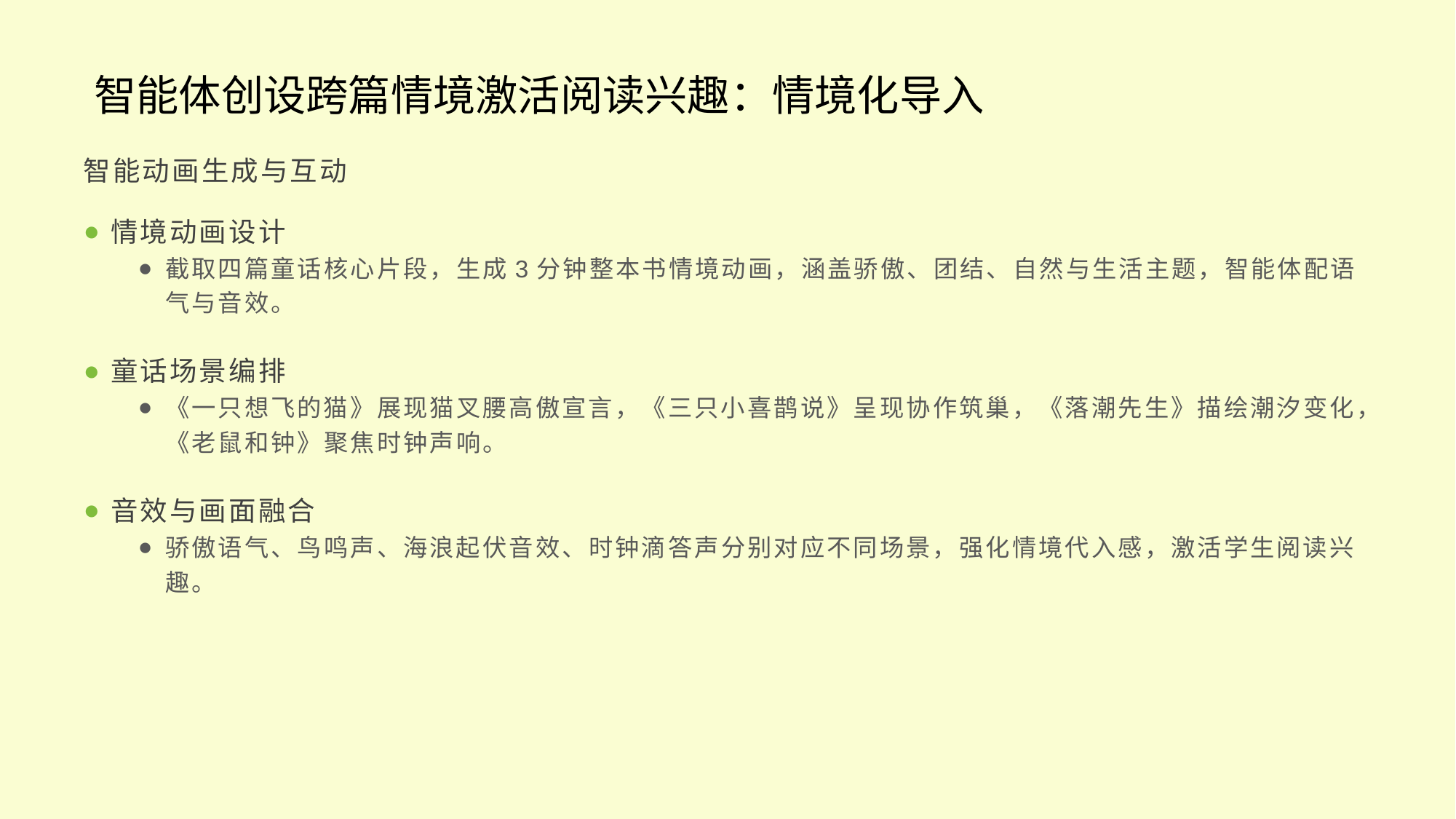

智能体创设跨篇情境激活阅读兴趣：情境化导入
智能动画生成与互动
情境动画设计
截取四篇童话核心片段，生成3分钟整本书情境动画，涵盖骄傲、团结、自然与生活主题，智能体配语气与音效。
童话场景编排
《一只想飞的猫》展现猫叉腰高傲宣言，《三只小喜鹊说》呈现协作筑巢，《落潮先生》描绘潮汐变化，《老鼠和钟》聚焦时钟声响。
音效与画面融合
骄傲语气、鸟鸣声、海浪起伏音效、时钟滴答声分别对应不同场景，强化情境代入感，激活学生阅读兴趣。